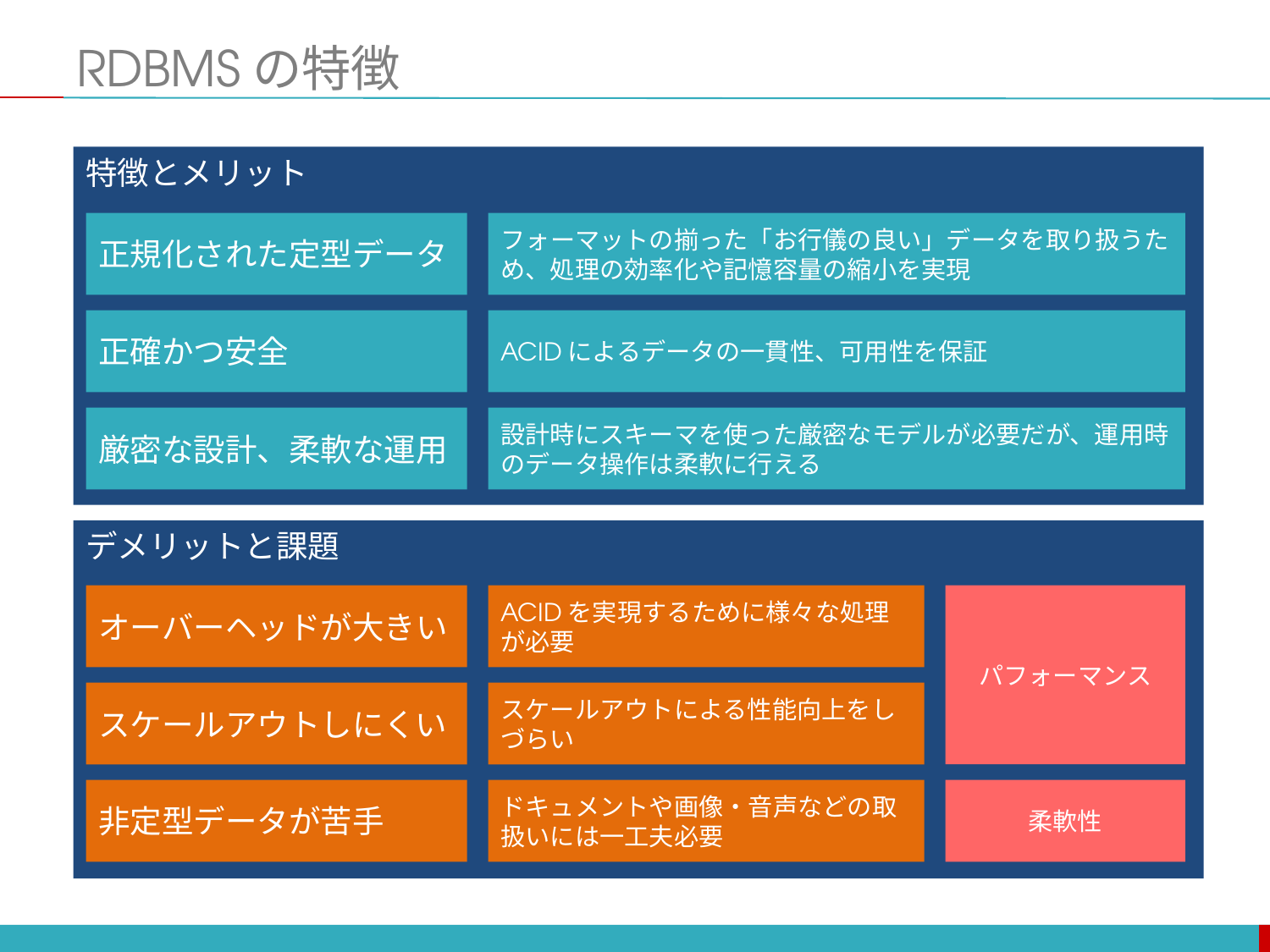

# RDBMSの特徴
特徴とメリット
正規化された定型データ
フォーマットの揃った「お行儀の良い」データを取り扱うため、処理の効率化や記憶容量の縮小を実現
正確かつ安全
ACIDによるデータの一貫性、可用性を保証
厳密な設計、柔軟な運用
設計時にスキーマを使った厳密なモデルが必要だが、運用時のデータ操作は柔軟に行える
デメリットと課題
オーバーヘッドが大きい
ACIDを実現するために様々な処理が必要
パフォーマンス
スケールアウトしにくい
スケールアウトによる性能向上をしづらい
非定型データが苦手
ドキュメントや画像・音声などの取扱いには一工夫必要
柔軟性